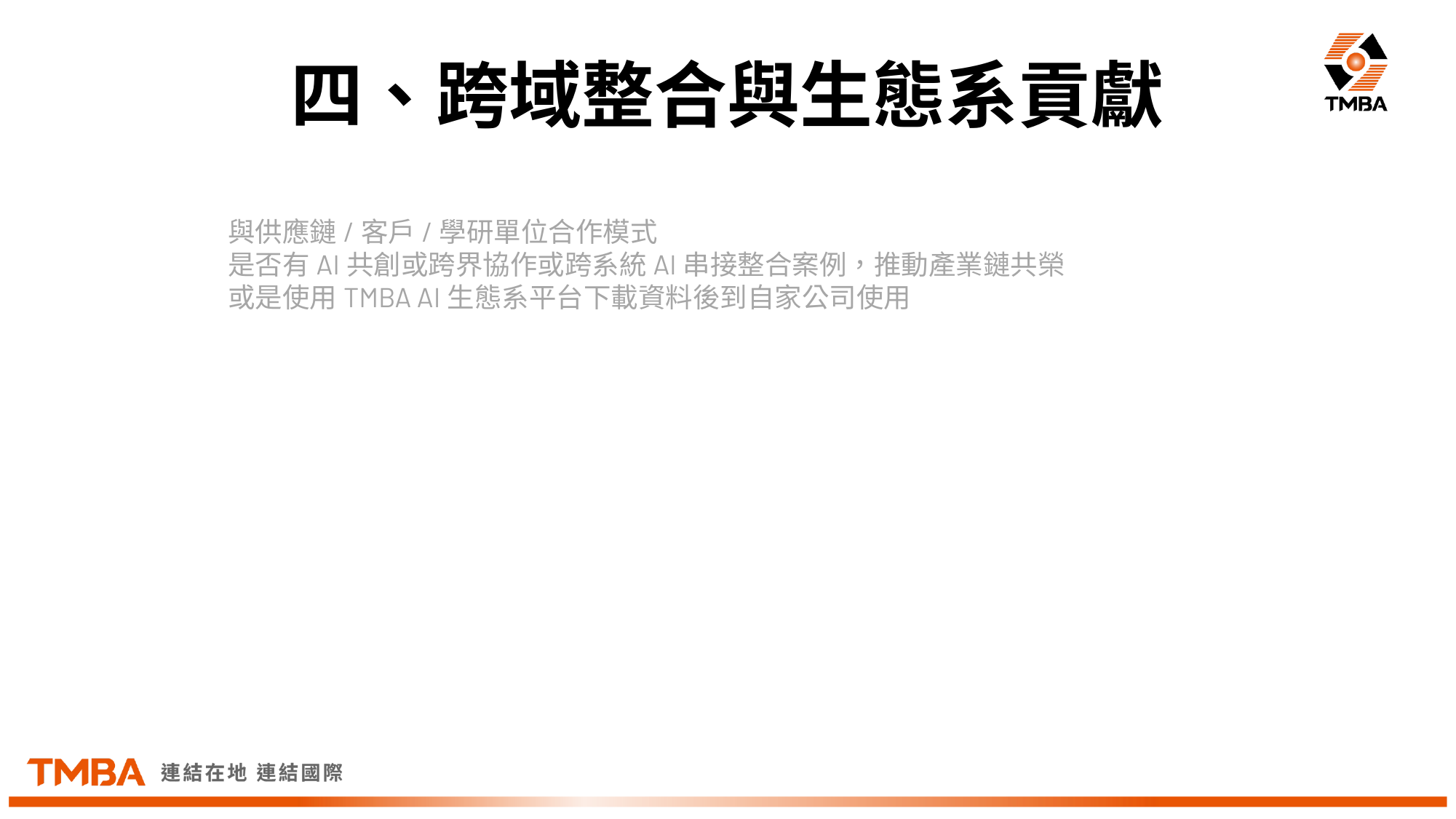

四、跨域整合與生態系貢獻
與供應鏈/客戶/學研單位合作模式
是否有AI共創或跨界協作或跨系統AI串接整合案例，推動產業鏈共榮
或是使用TMBA AI生態系平台下載資料後到自家公司使用